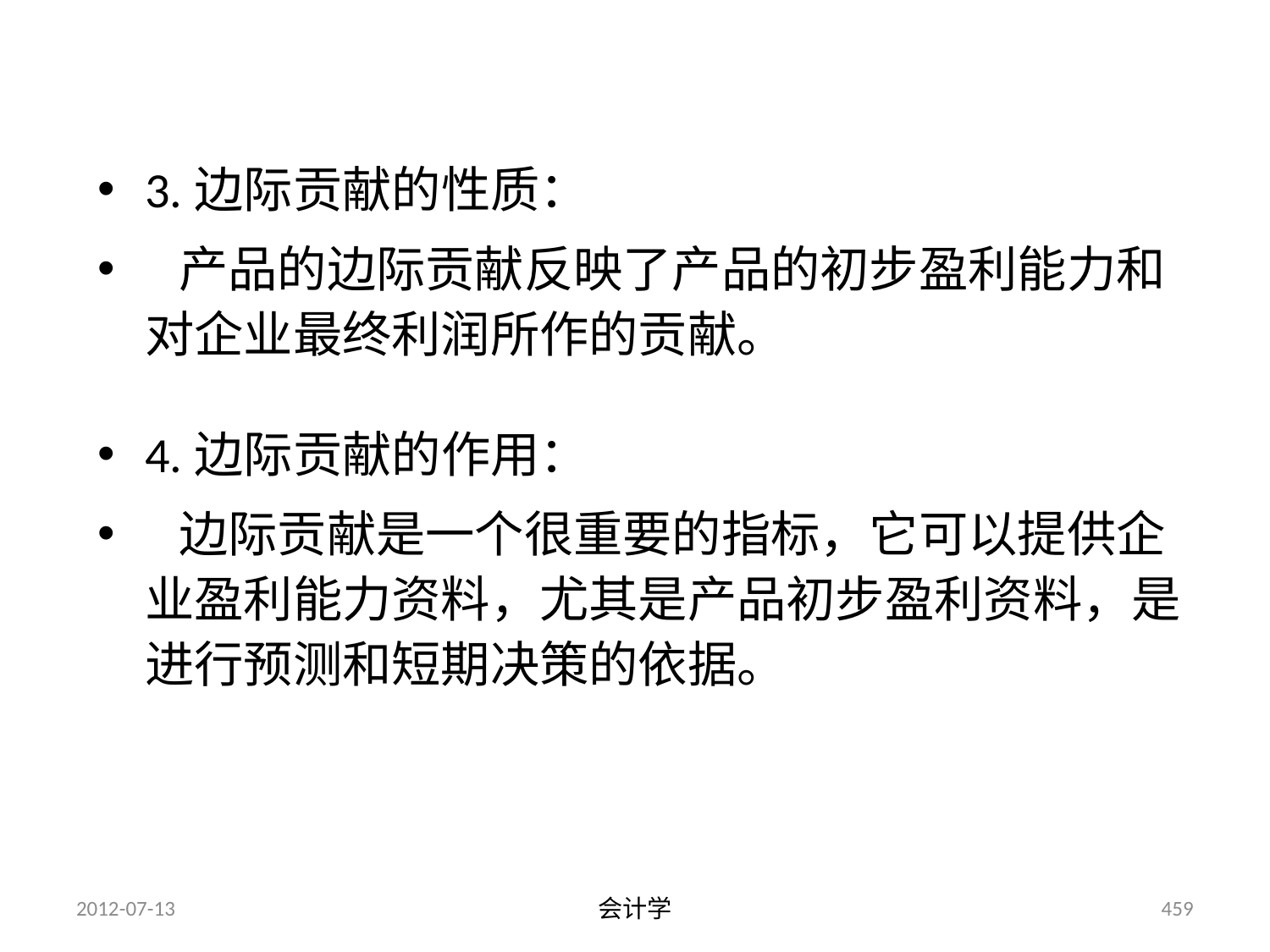

3.边际贡献的性质：
  产品的边际贡献反映了产品的初步盈利能力和对企业最终利润所作的贡献。

4.边际贡献的作用：
  边际贡献是一个很重要的指标，它可以提供企业盈利能力资料，尤其是产品初步盈利资料，是进行预测和短期决策的依据。
2012-07-13
会计学
459